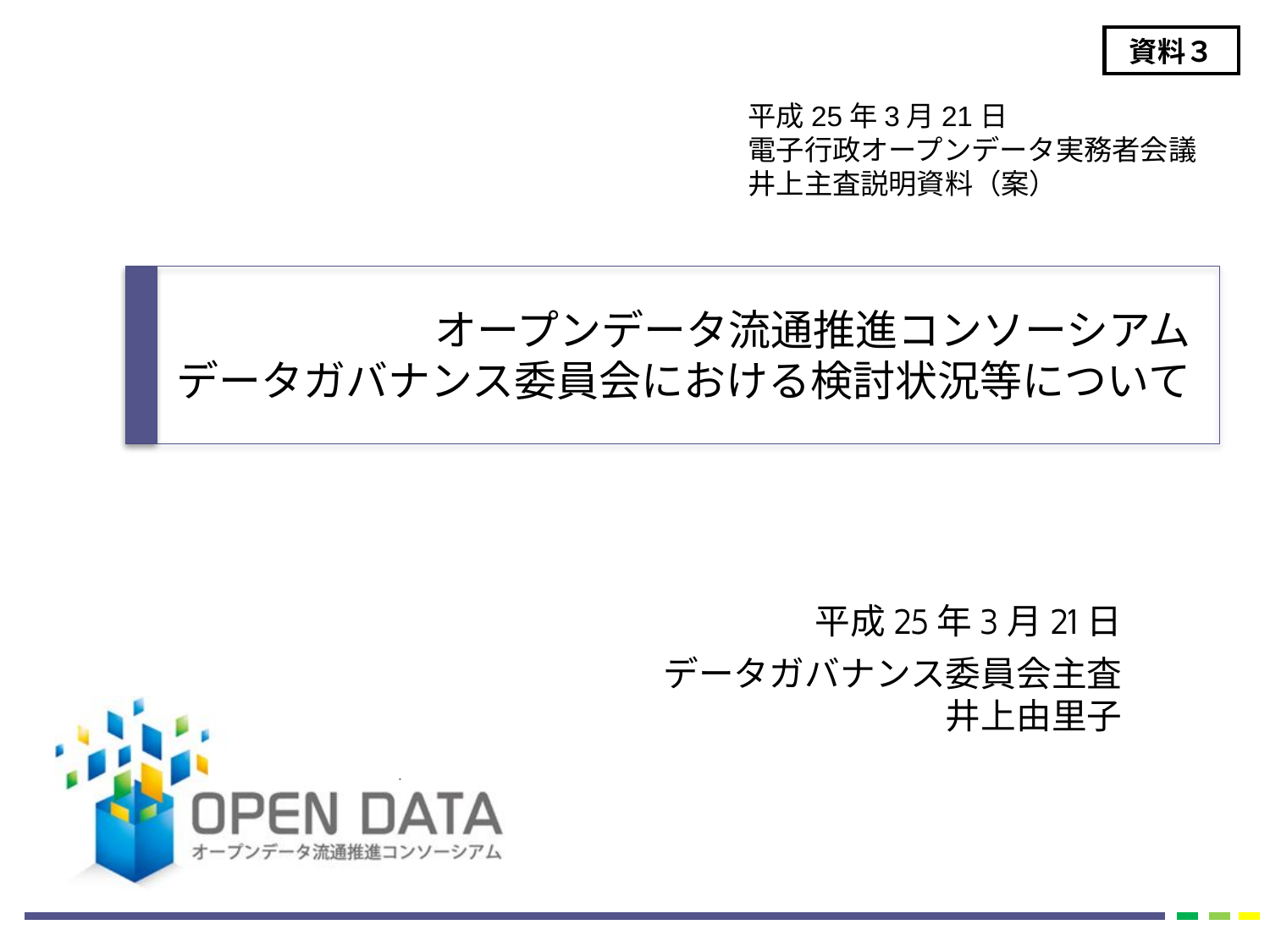

資料３
平成25年3月21日
電子行政オープンデータ実務者会議
井上主査説明資料（案）
オープンデータ流通推進コンソーシアム
データガバナンス委員会における検討状況等について
平成25年3月21日
データガバナンス委員会主査井上由里子